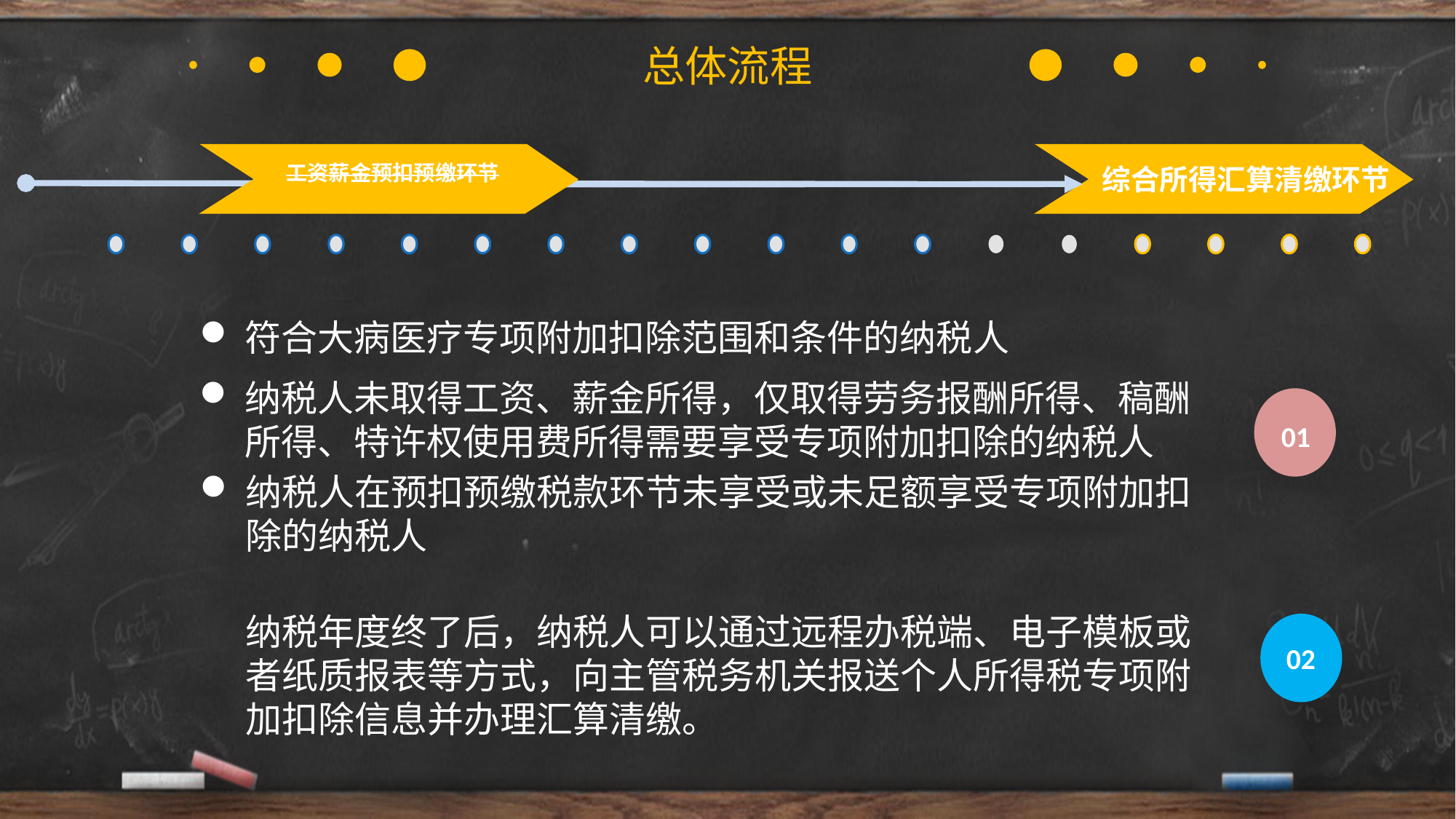

总体流程

综合所得汇算清缴环节
工资薪金预扣预缴环节

符合大病医疗专项附加扣除范围和条件的纳税人
纳税人未取得工资、薪金所得，仅取得劳务报酬所得、稿酬所得、特许权使用费所得需要享受专项附加扣除的纳税人

01
纳税人在预扣预缴税款环节未享受或未足额享受专项附加扣除的纳税人
纳税年度终了后，纳税人可以通过远程办税端、电子模板或者纸质报表等方式，向主管税务机关报送个人所得税专项附加扣除信息并办理汇算清缴。

02